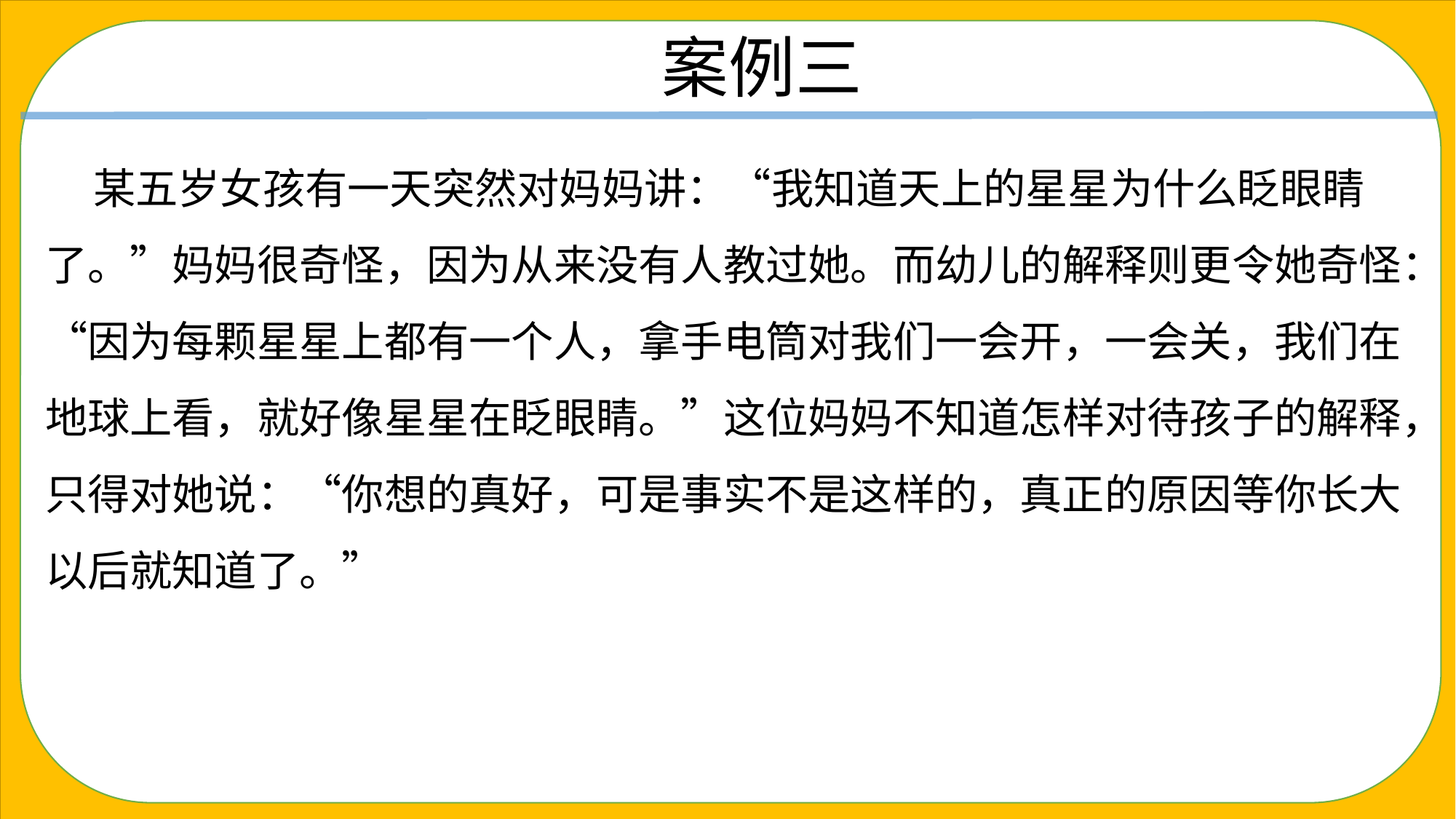

案例三
    某五岁女孩有一天突然对妈妈讲：“我知道天上的星星为什么眨眼睛了。”妈妈很奇怪，因为从来没有人教过她。而幼儿的解释则更令她奇怪：“因为每颗星星上都有一个人，拿手电筒对我们一会开，一会关，我们在地球上看，就好像星星在眨眼睛。”这位妈妈不知道怎样对待孩子的解释，只得对她说：“你想的真好，可是事实不是这样的，真正的原因等你长大以后就知道了。”